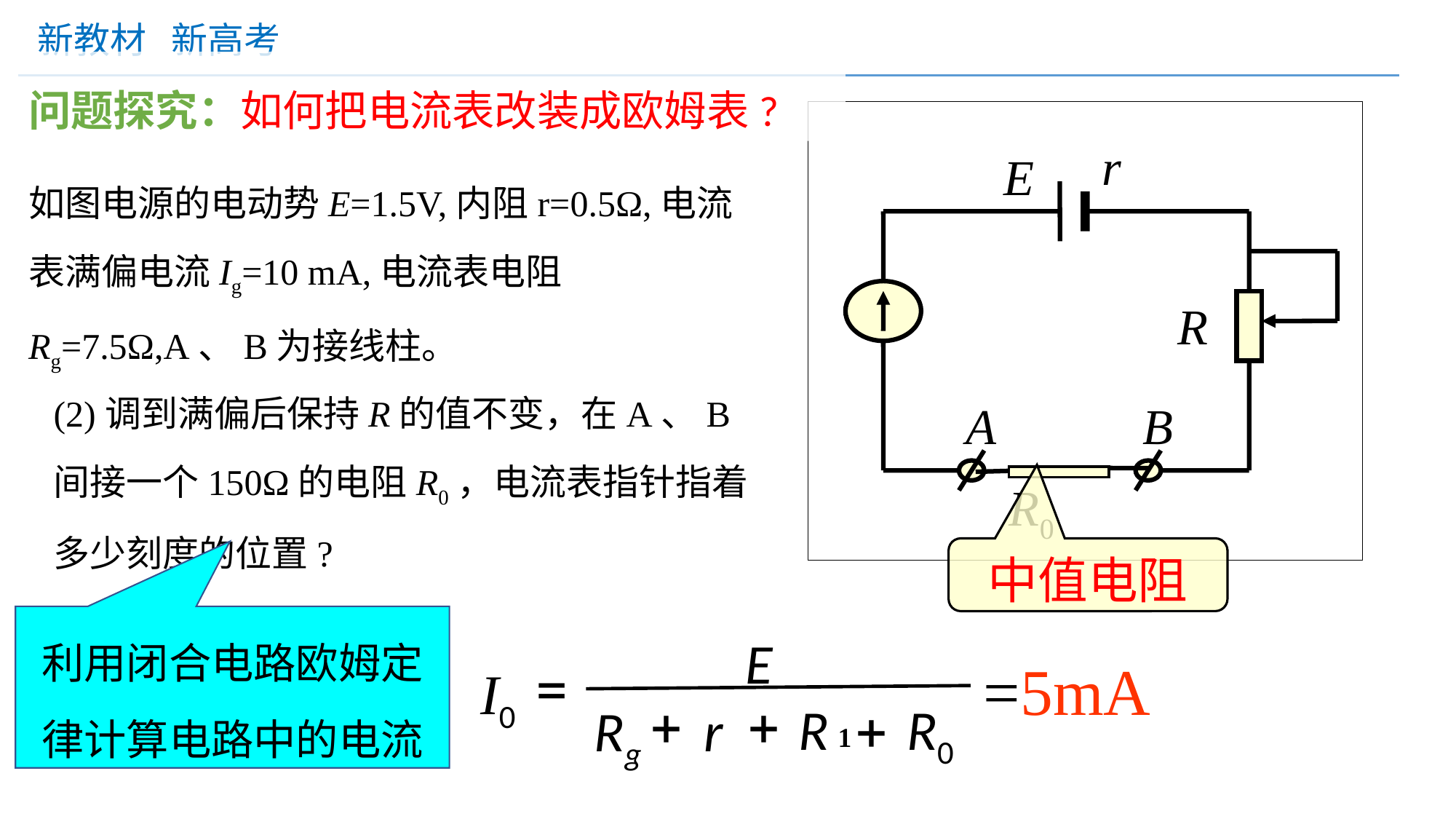

问题探究：如何把电流表改装成欧姆表?

r
E

  R
A
B
如图电源的电动势E=1.5V,内阻r=0.5Ω,电流表满偏电流Ig=10 mA,电流表电阻Rg=7.5Ω,A、B为接线柱。
(2)调到满偏后保持R的值不变，在A、B间接一个150Ω的电阻R0，电流表指针指着多少刻度的位置?

R0
中值电阻
利用闭合电路欧姆定律计算电路中的电流

E
=
I0

+
+
R
+
R0
Rg
r
1
=5mA